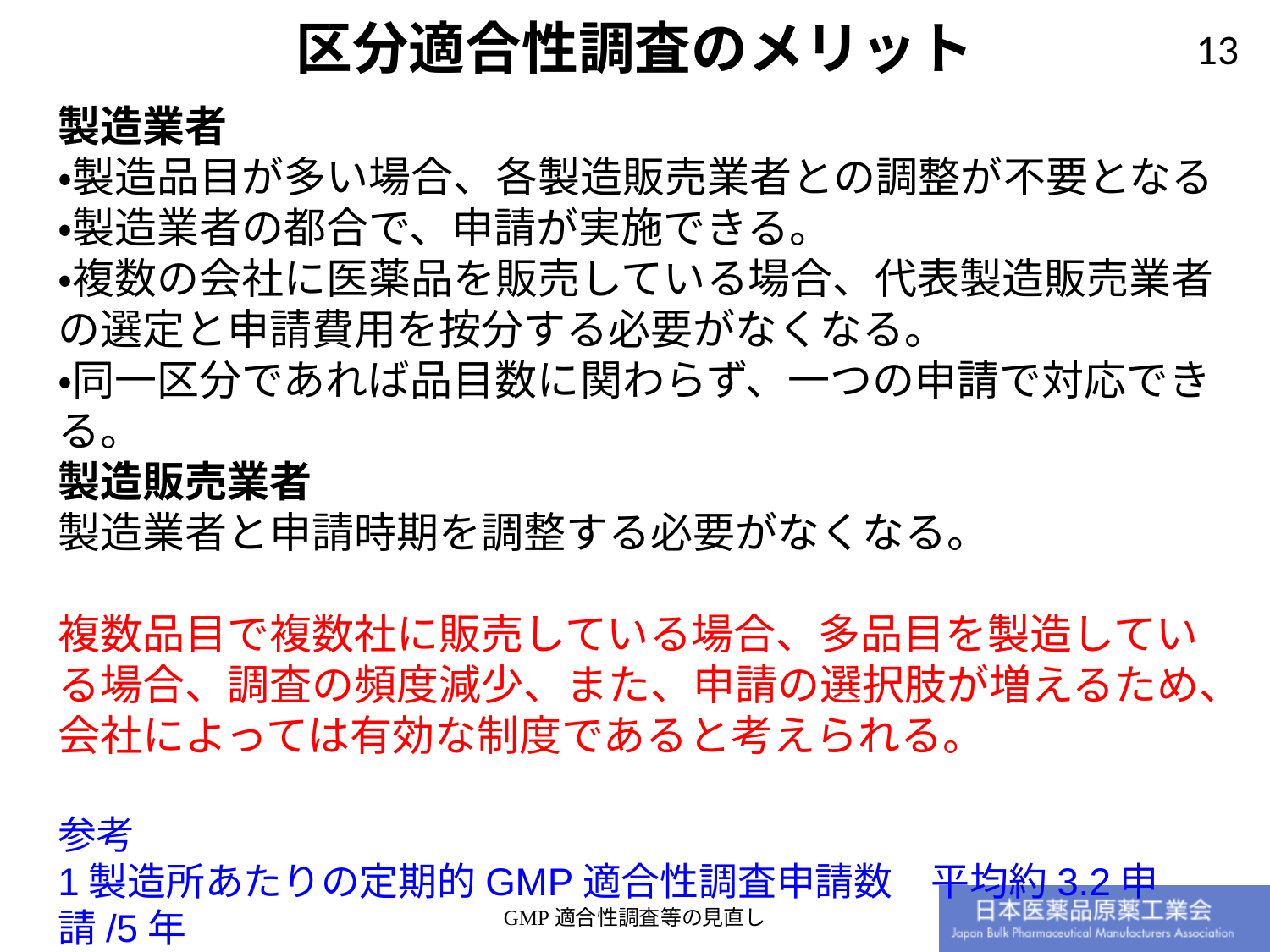

区分適合性調査のメリット
製造業者
・製造品目が多い場合、各製造販売業者との調整が不要となる
・製造業者の都合で、申請が実施できる。
・複数の会社に医薬品を販売している場合、代表製造販売業者の選定と申請費用を按分する必要がなくなる。
・同一区分であれば品目数に関わらず、一つの申請で対応できる。
製造販売業者
製造業者と申請時期を調整する必要がなくなる。

複数品目で複数社に販売している場合、多品目を製造している場合、調査の頻度減少、また、申請の選択肢が増えるため、会社によっては有効な制度であると考えられる。

参考
1製造所あたりの定期的GMP適合性調査申請数　平均約3.2申請/5年
5年間で5回以上、申請された製造所も16％存在

GMP適合性調査等の見直し